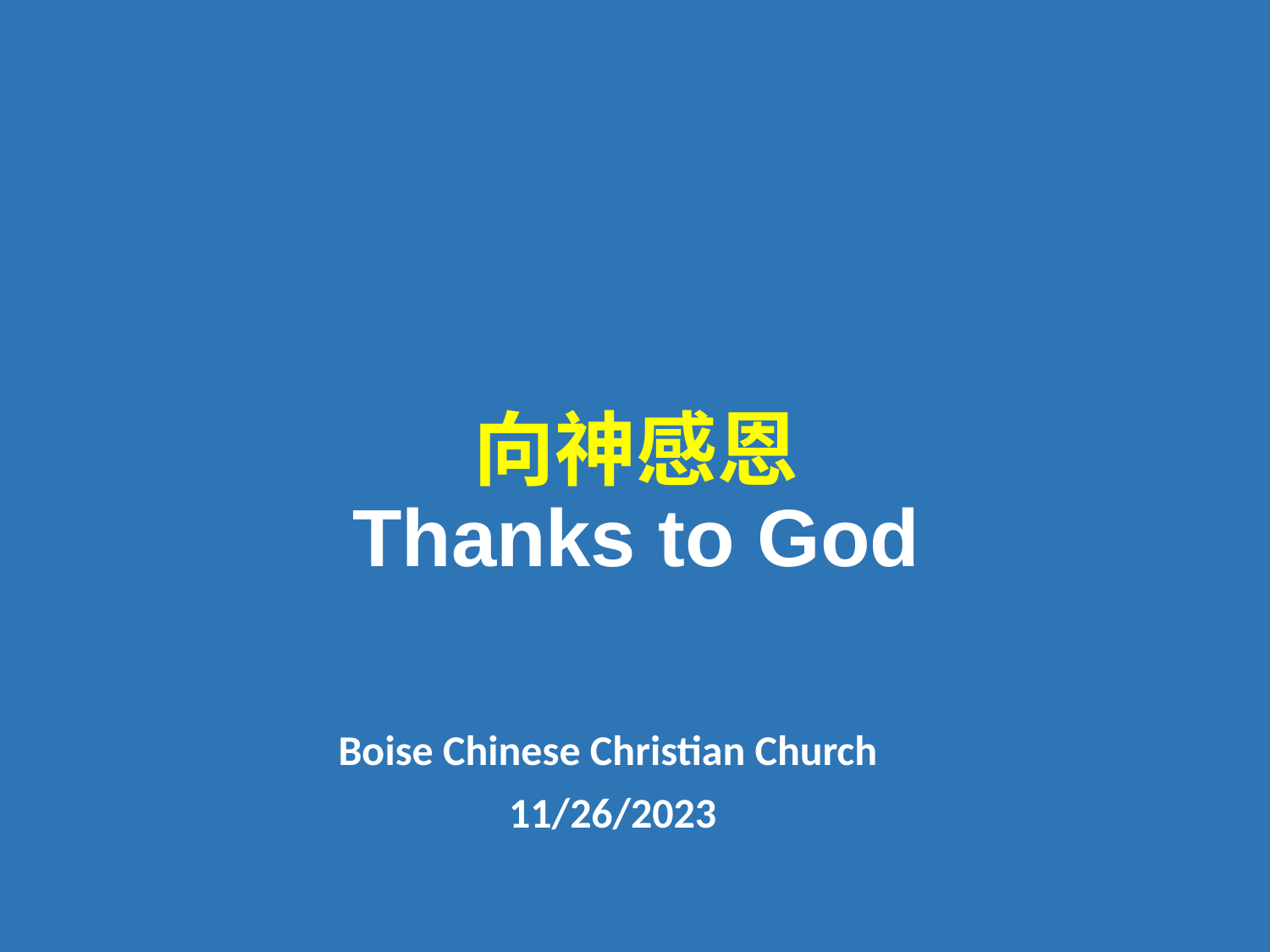

# 向神感恩 Thanks to God
Boise Chinese Christian Church
11/26/2023